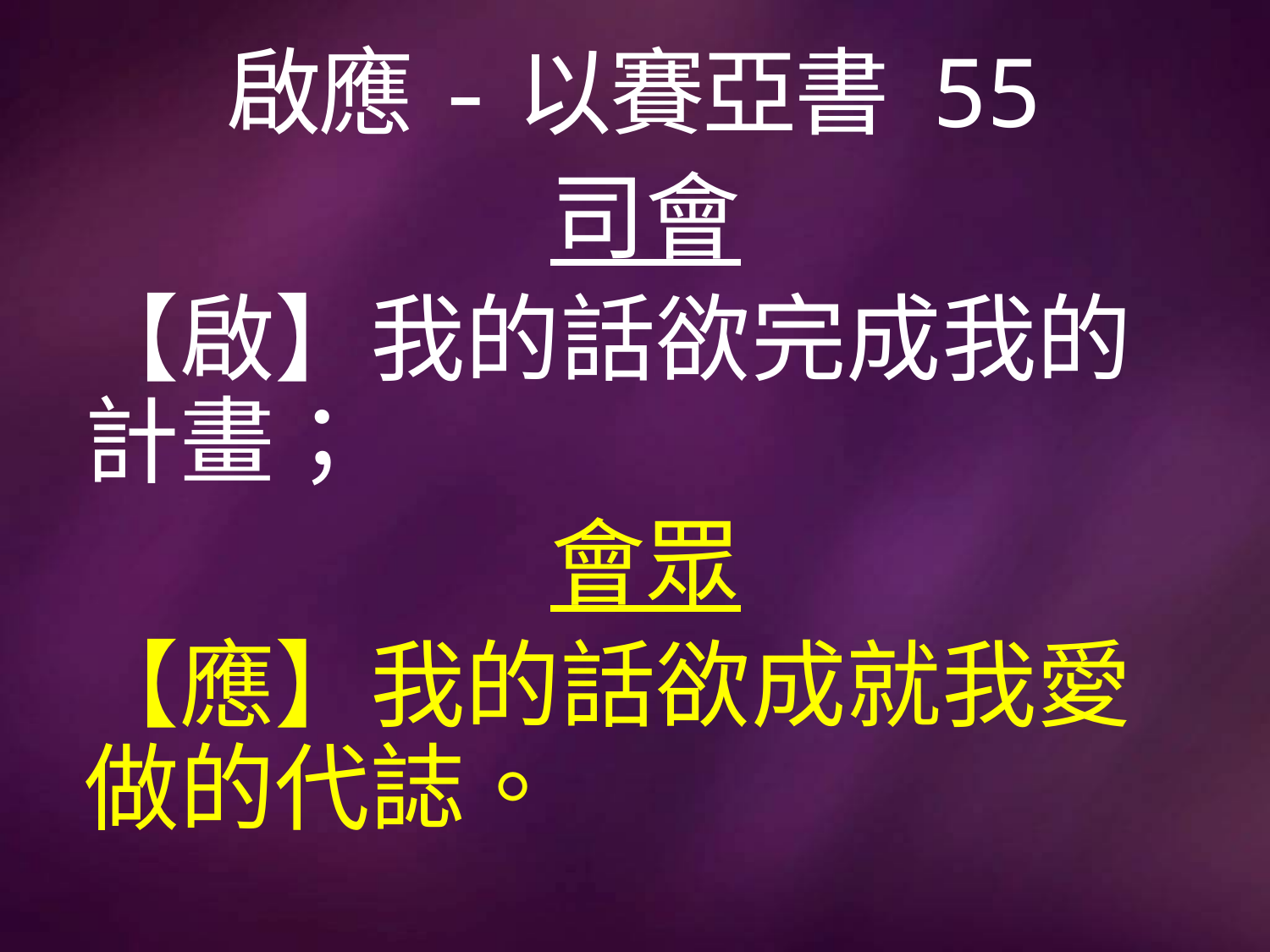

# 啟應-以賽亞書 55
司會
【啟】我的話欲完成我的計畫；
會眾
【應】我的話欲成就我愛做的代誌。